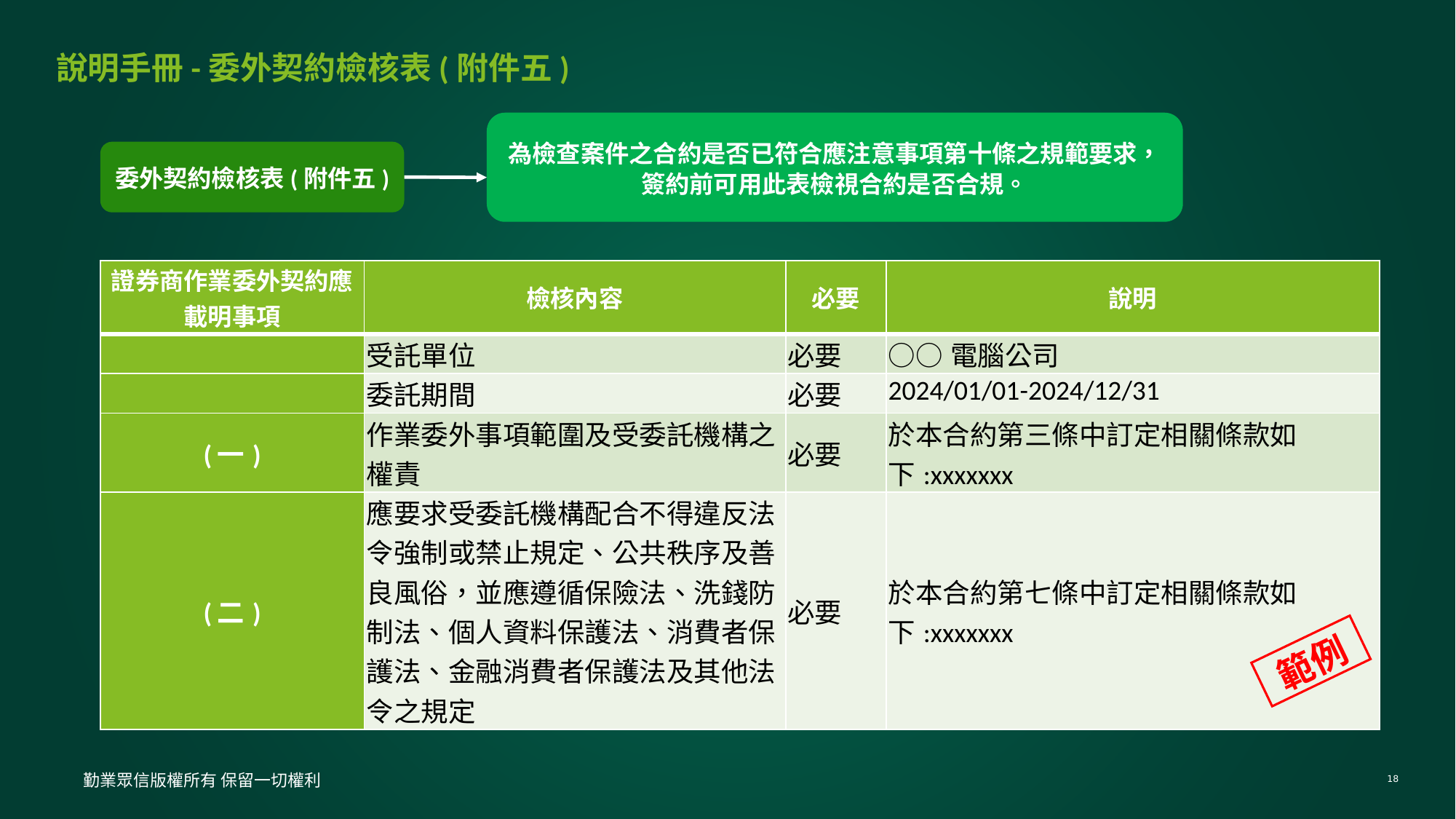

# 說明手冊-委外契約檢核表(附件五)
為檢查案件之合約是否已符合應注意事項第十條之規範要求，簽約前可用此表檢視合約是否合規。
委外契約檢核表(附件五)
| 證券商作業委外契約應載明事項 | 檢核內容 | 必要 | 說明 |
| --- | --- | --- | --- |
|  | 受託單位 | 必要 | ○○電腦公司 |
|  | 委託期間 | 必要 | 2024/01/01-2024/12/31 |
| (一) | 作業委外事項範圍及受委託機構之權責 | 必要 | 於本合約第三條中訂定相關條款如下:xxxxxxx |
| (二) | 應要求受委託機構配合不得違反法令強制或禁止規定、公共秩序及善良風俗，並應遵循保險法、洗錢防制法、個人資料保護法、消費者保護法、金融消費者保護法及其他法令之規定 | 必要 | 於本合約第七條中訂定相關條款如下:xxxxxxx |
範例